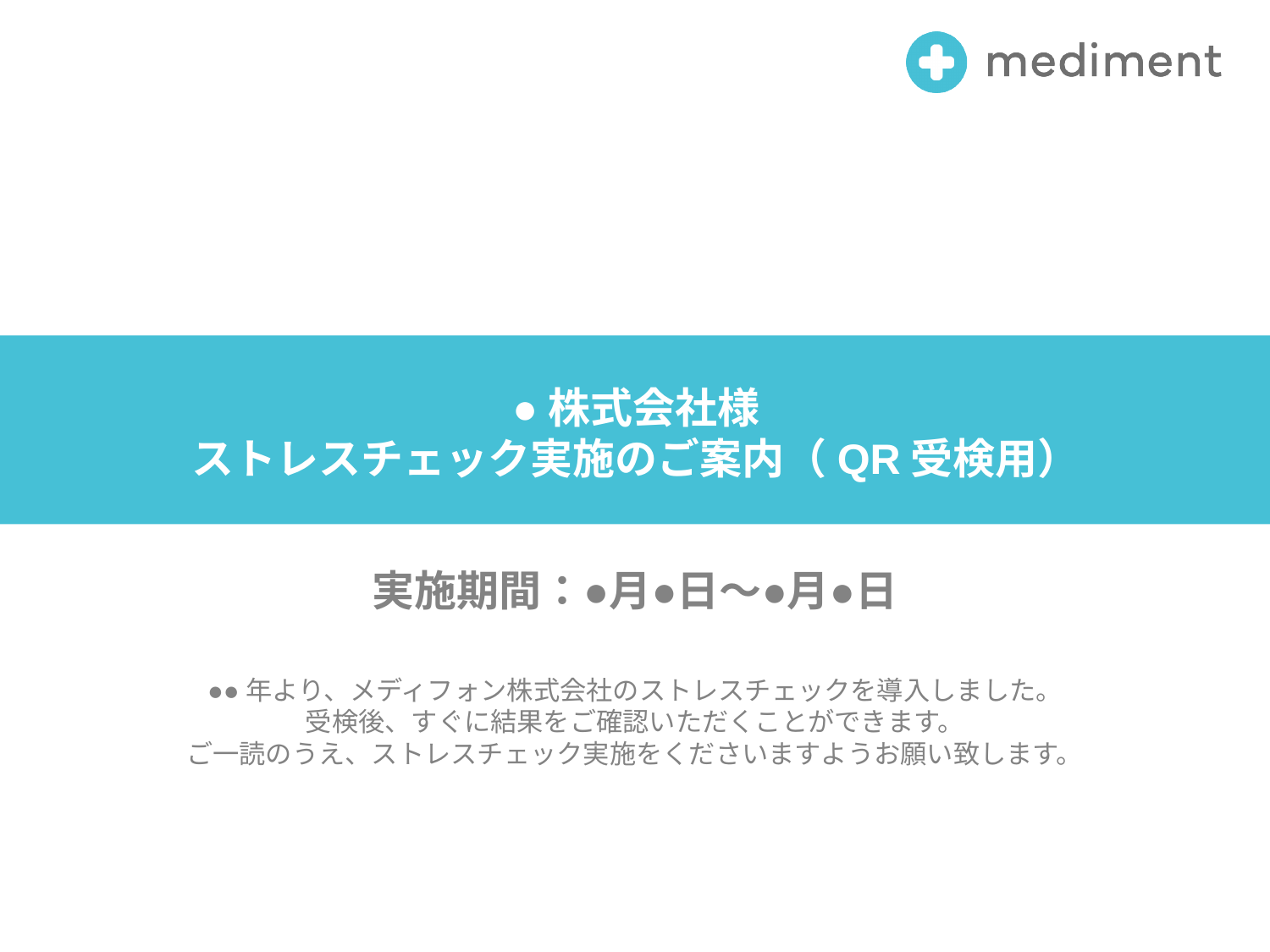

●株式会社様
ストレスチェック実施のご案内（QR受検用）
実施期間：●月●日～●月●日
●●年より、メディフォン株式会社のストレスチェックを導入しました。
受検後、すぐに結果をご確認いただくことができます。
ご一読のうえ、ストレスチェック実施をくださいますようお願い致します。